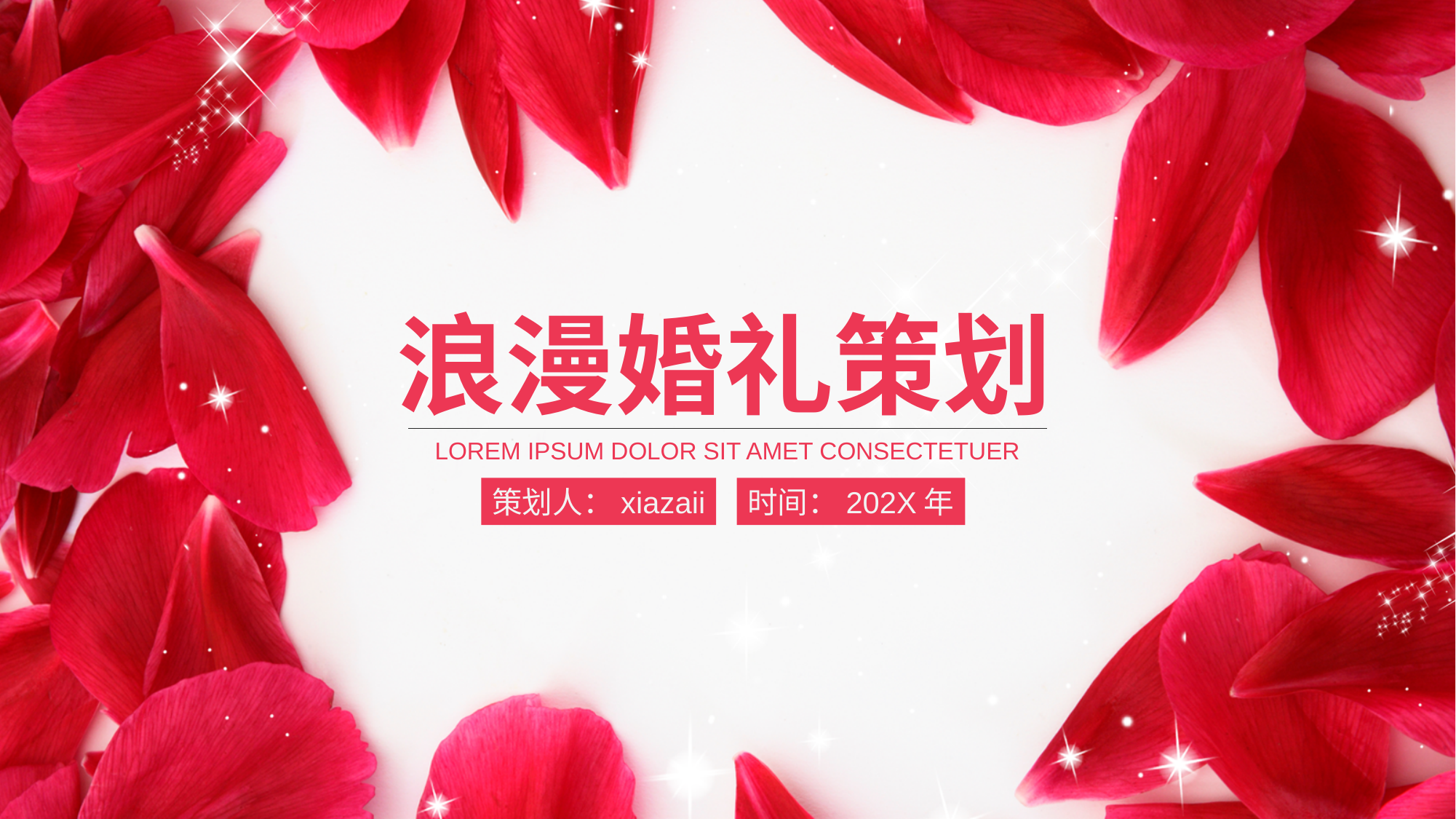

浪漫婚礼策划
LOREM IPSUM DOLOR SIT AMET CONSECTETUER
策划人：xiazaii
时间：202X年